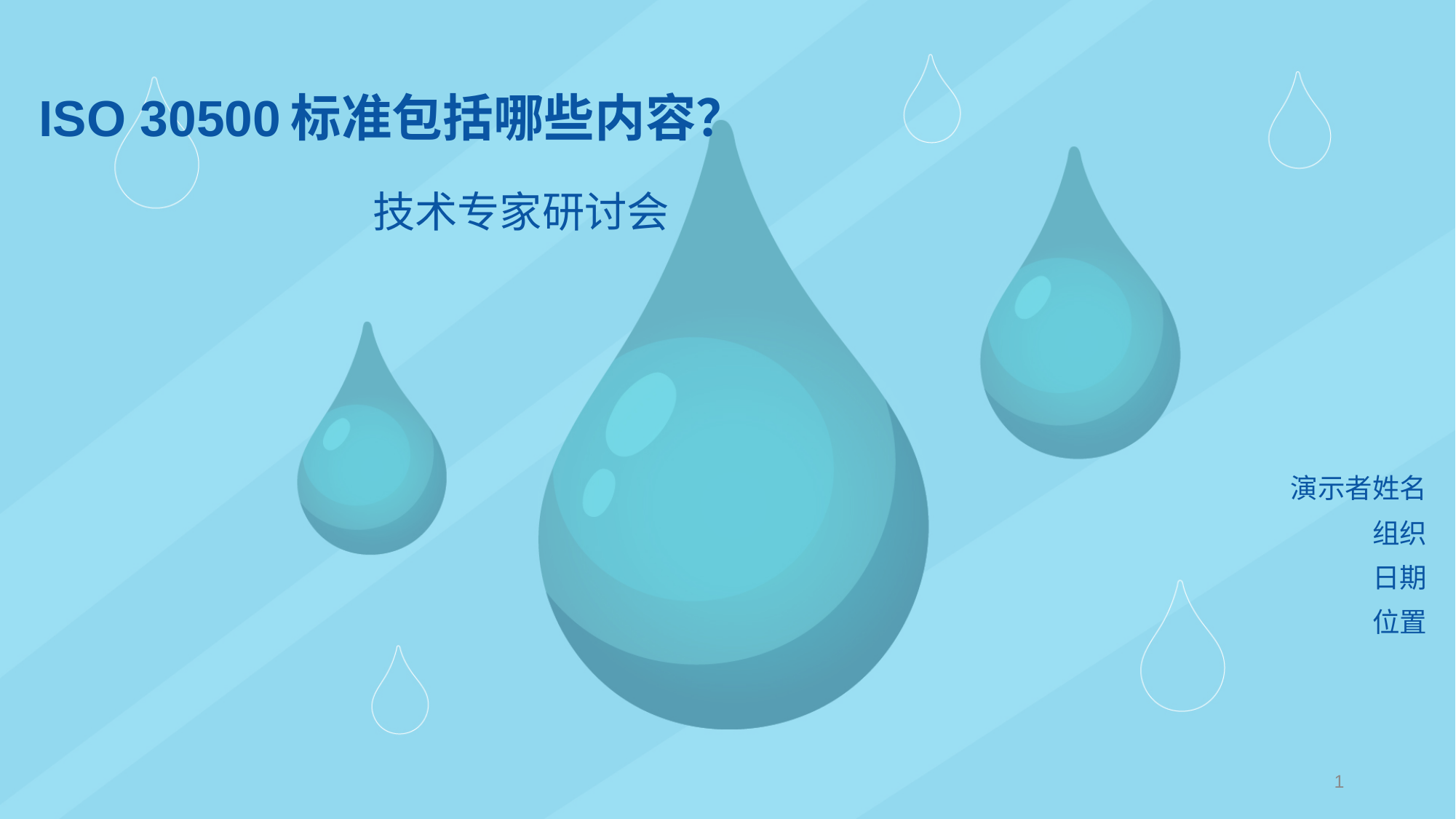

# ISO 30500标准包括哪些内容？
技术专家研讨会
演示者姓名
组织
日期
位置
1